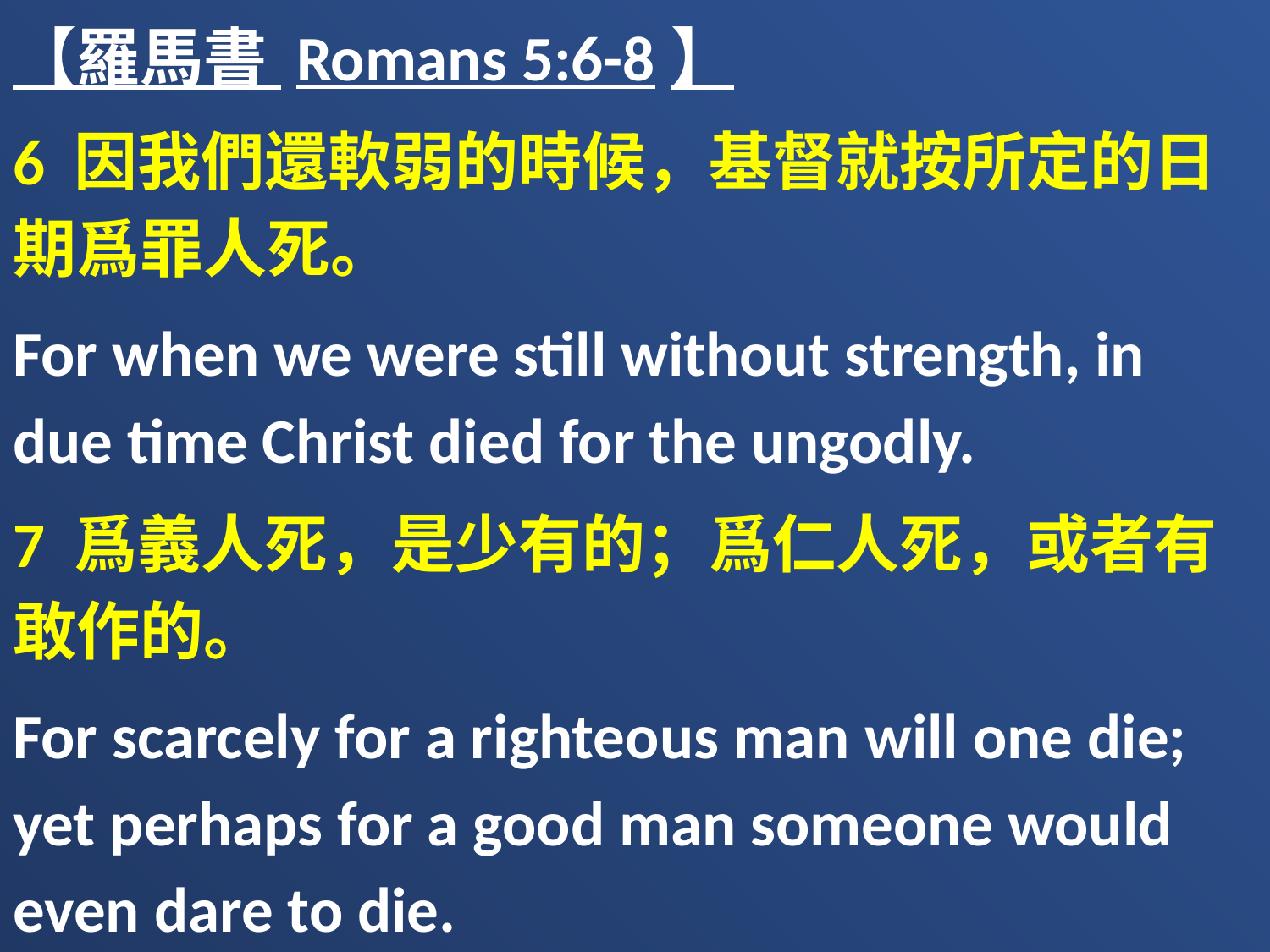

【羅馬書 Romans 5:6-8】
6 因我們還軟弱的時候，基督就按所定的日期爲罪人死。
For when we were still without strength, in due time Christ died for the ungodly.
7 爲義人死，是少有的；爲仁人死，或者有敢作的。
For scarcely for a righteous man will one die; yet perhaps for a good man someone would even dare to die.